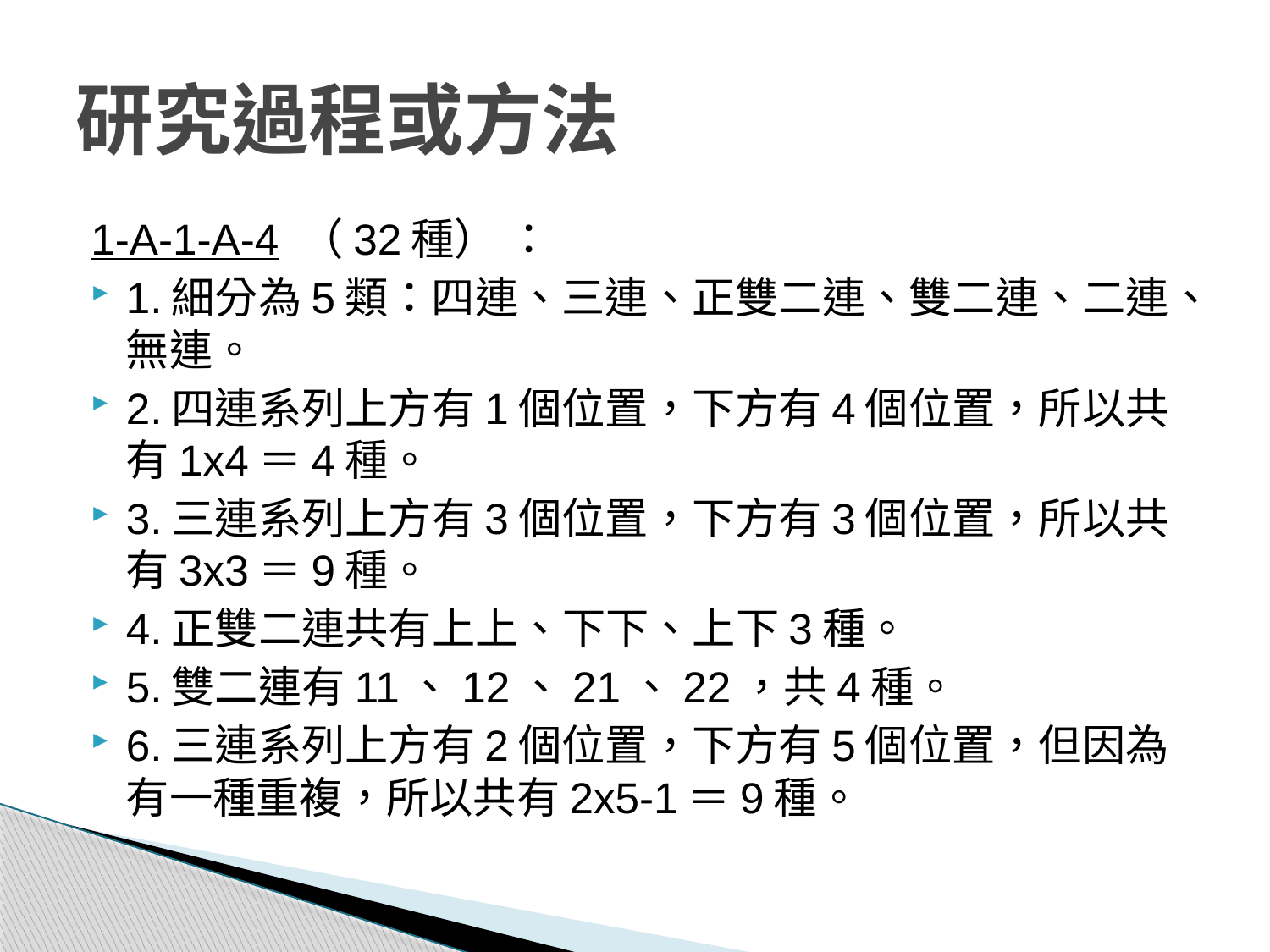

# 研究過程或方法
1-A-1-A-4 （32種） ：
1.細分為5類：四連、三連、正雙二連、雙二連、二連、無連。
2.四連系列上方有1個位置，下方有4個位置，所以共有1x4＝4種。
3.三連系列上方有3個位置，下方有3個位置，所以共有3x3＝9種。
4.正雙二連共有上上、下下、上下3種。
5.雙二連有11、12、21、22，共4種。
6.三連系列上方有2個位置，下方有5個位置，但因為有一種重複，所以共有2x5-1＝9種。